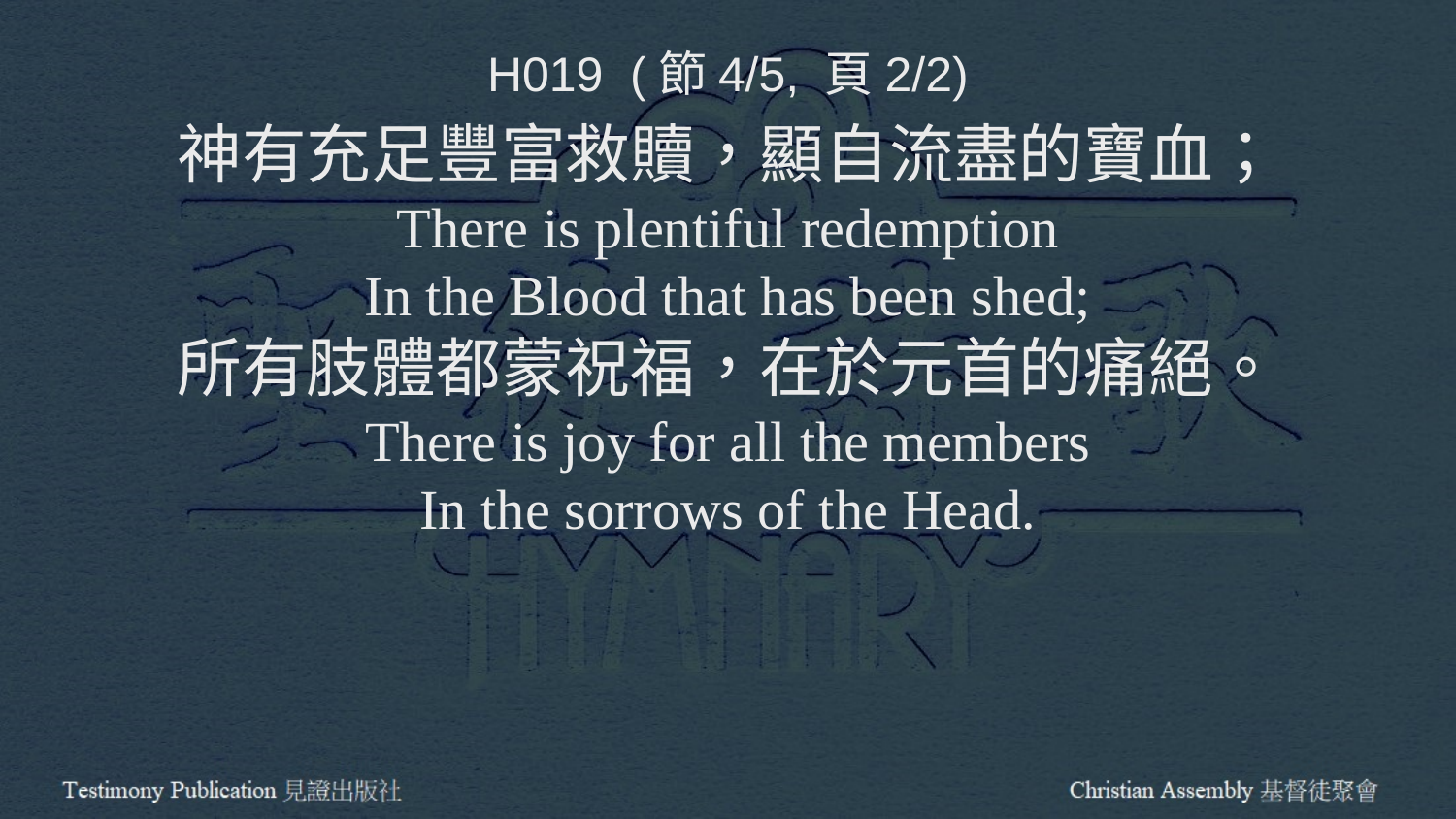

H019  (節4/5, 頁2/2)
神有充足豐富救贖，顯自流盡的寶血；
There is plentiful redemption
In the Blood that has been shed;
所有肢體都蒙祝福，在於元首的痛絕。
There is joy for all the members
In the sorrows of the Head.